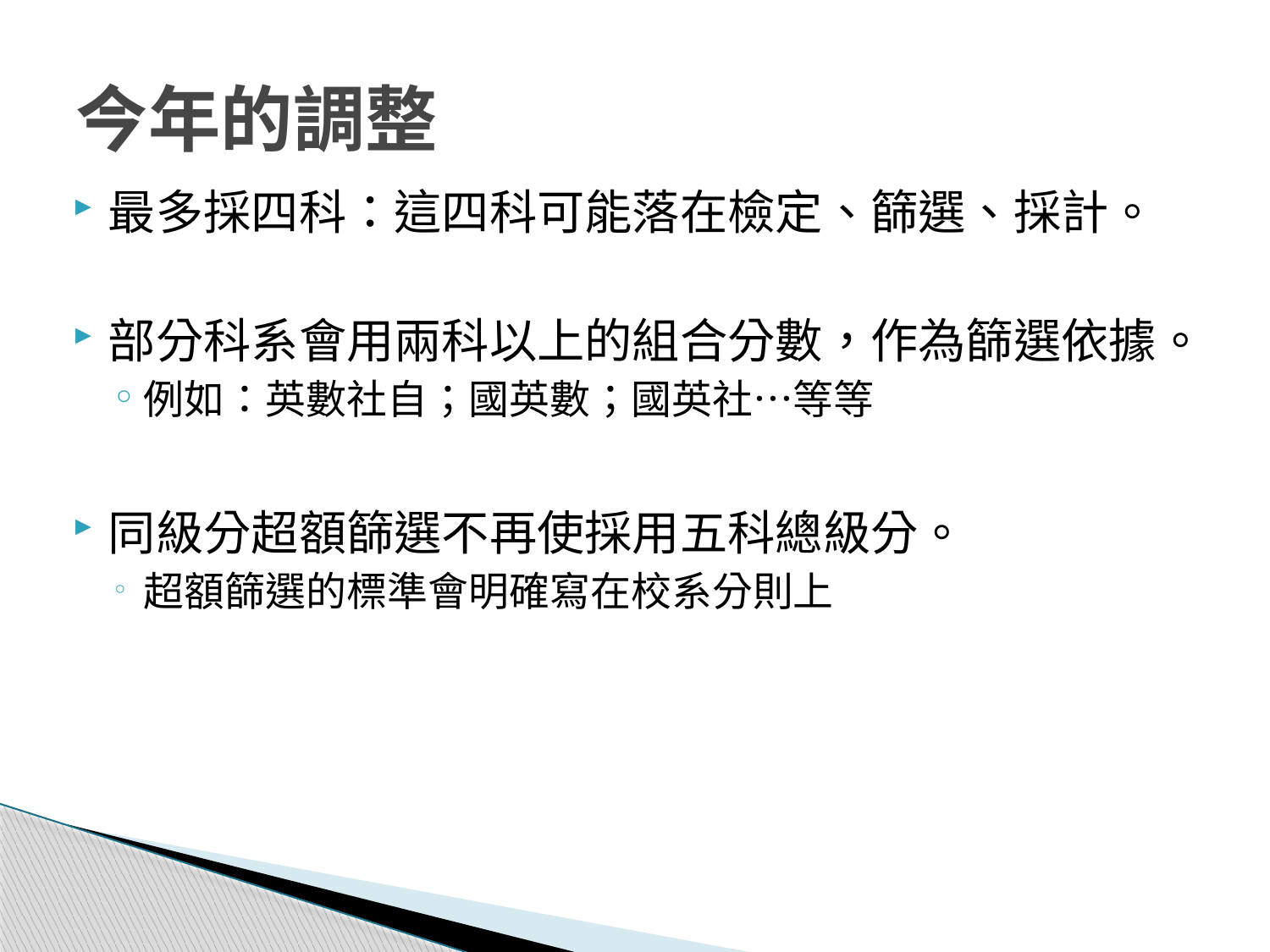

# 今年的調整
最多採四科：這四科可能落在檢定、篩選、採計。

部分科系會用兩科以上的組合分數，作為篩選依據。
例如：英數社自；國英數；國英社…等等

同級分超額篩選不再使採用五科總級分。
超額篩選的標準會明確寫在校系分則上